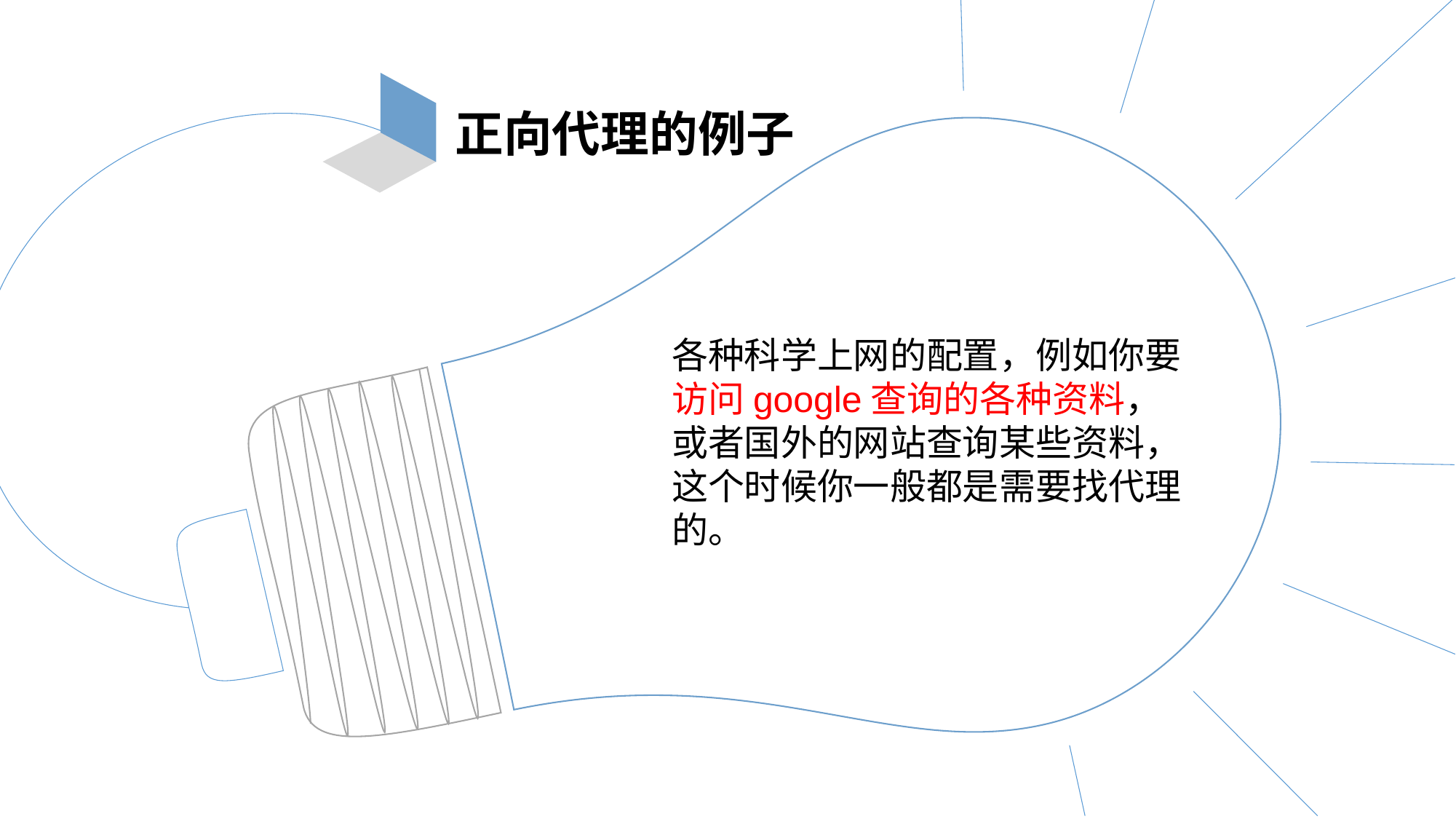

正向代理的例子

各种科学上网的配置，例如你要访问google查询的各种资料，或者国外的网站查询某些资料，这个时候你一般都是需要找代理的。